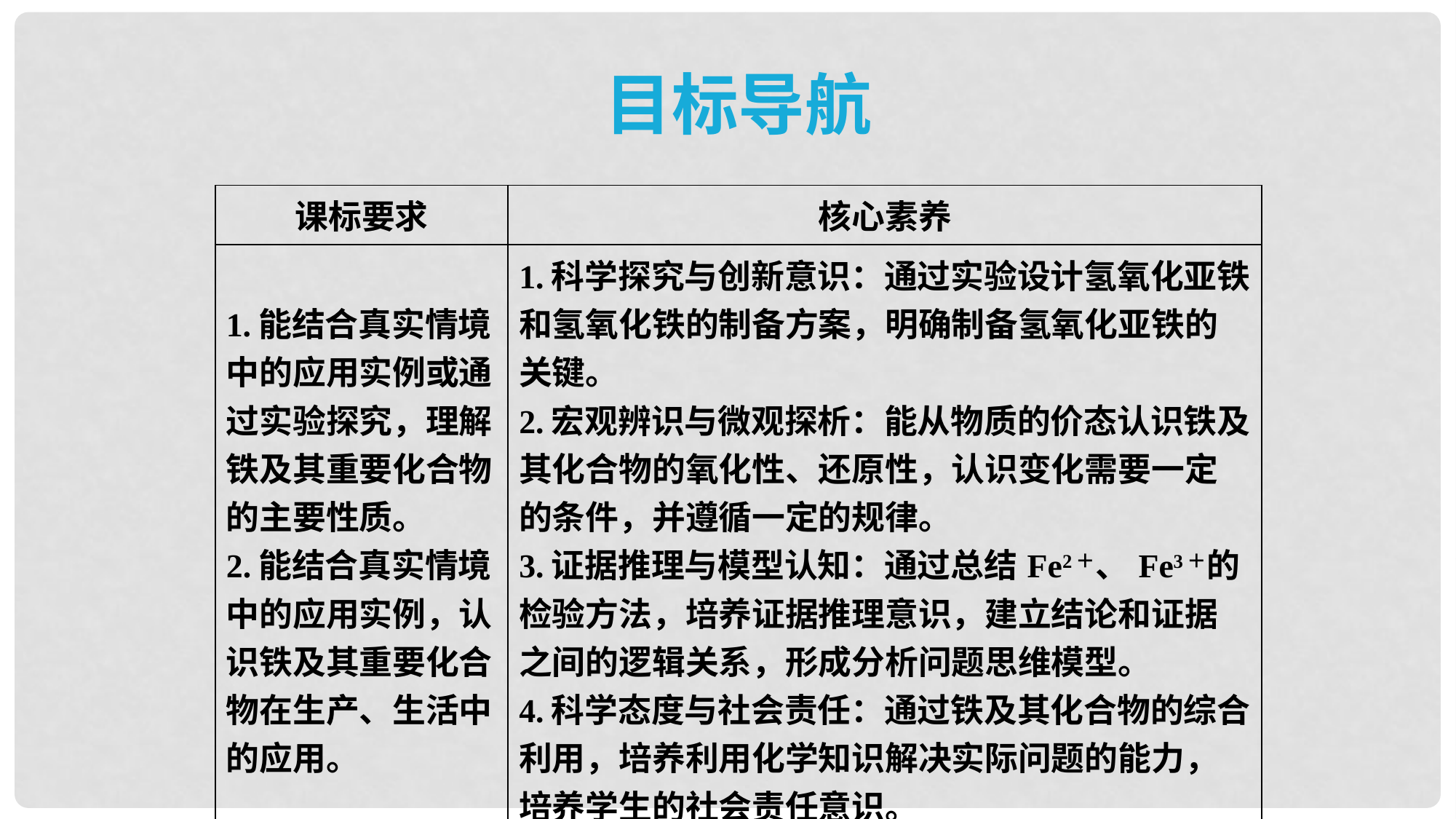

目标导航
| 课标要求 | 核心素养 |
| --- | --- |
| 1.能结合真实情境中的应用实例或通过实验探究，理解铁及其重要化合物的主要性质。 2.能结合真实情境中的应用实例，认识铁及其重要化合物在生产、生活中的应用。 | 1.科学探究与创新意识：通过实验设计氢氧化亚铁和氢氧化铁的制备方案，明确制备氢氧化亚铁的关键。 2.宏观辨识与微观探析：能从物质的价态认识铁及其化合物的氧化性、还原性，认识变化需要一定的条件，并遵循一定的规律。 3.证据推理与模型认知：通过总结Fe2＋、Fe3＋的检验方法，培养证据推理意识，建立结论和证据之间的逻辑关系，形成分析问题思维模型。 4.科学态度与社会责任：通过铁及其化合物的综合利用，培养利用化学知识解决实际问题的能力，培养学生的社会责任意识。 |